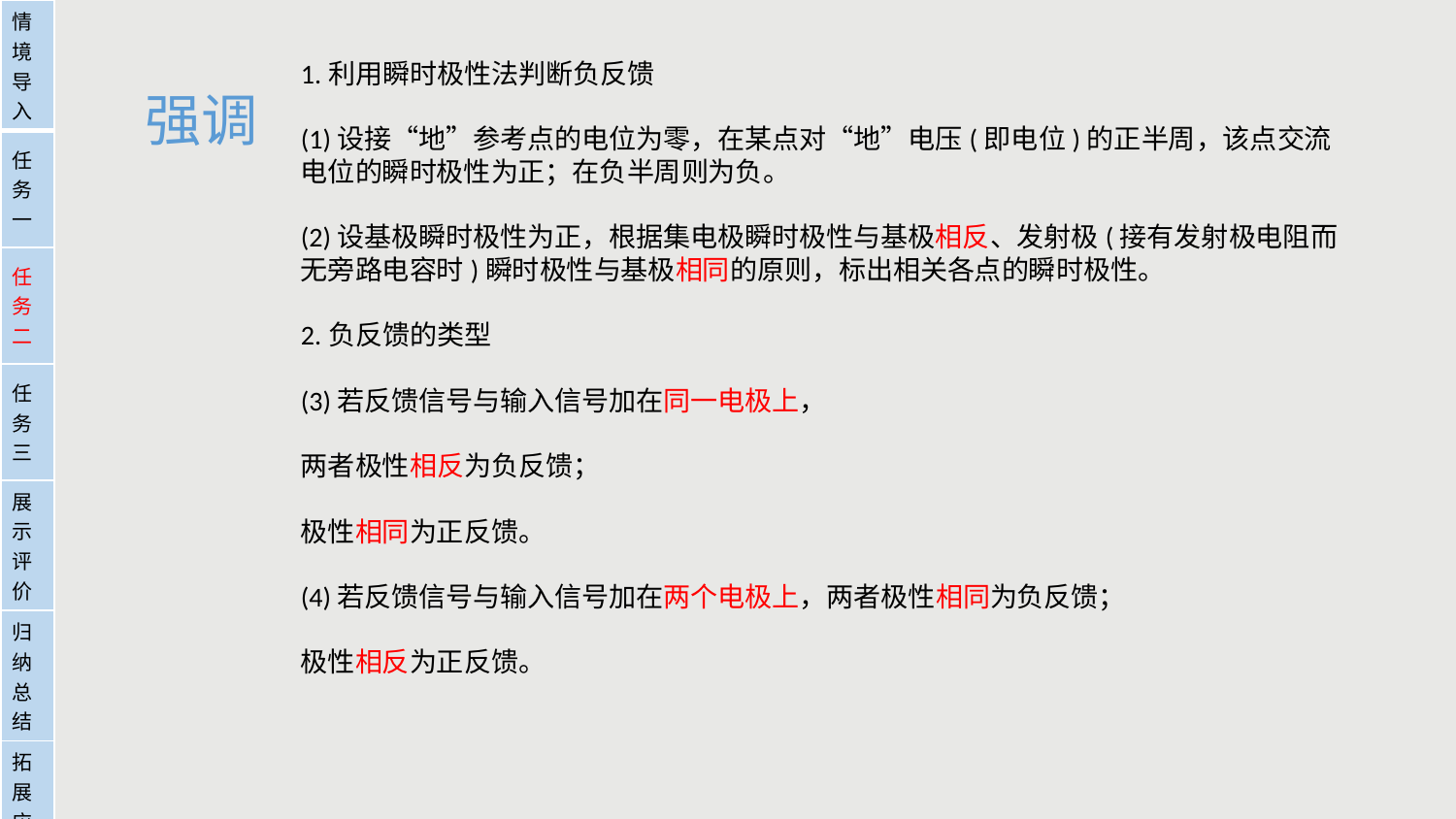

| 情境导入 |
| --- |
| 任务一 |
| 任务二 |
| 任务三 |
| 展示评价 |
| 归纳总结 |
| 拓展应用 |
1.利用瞬时极性法判断负反馈

(1)设接“地”参考点的电位为零，在某点对“地”电压(即电位)的正半周，该点交流电位的瞬时极性为正；在负半周则为负。

(2)设基极瞬时极性为正，根据集电极瞬时极性与基极相反、发射极(接有发射极电阻而无旁路电容时)瞬时极性与基极相同的原则，标出相关各点的瞬时极性。

2.负反馈的类型

(3)若反馈信号与输入信号加在同一电极上，

两者极性相反为负反馈；

极性相同为正反馈。

(4)若反馈信号与输入信号加在两个电极上，两者极性相同为负反馈；

极性相反为正反馈。
强调